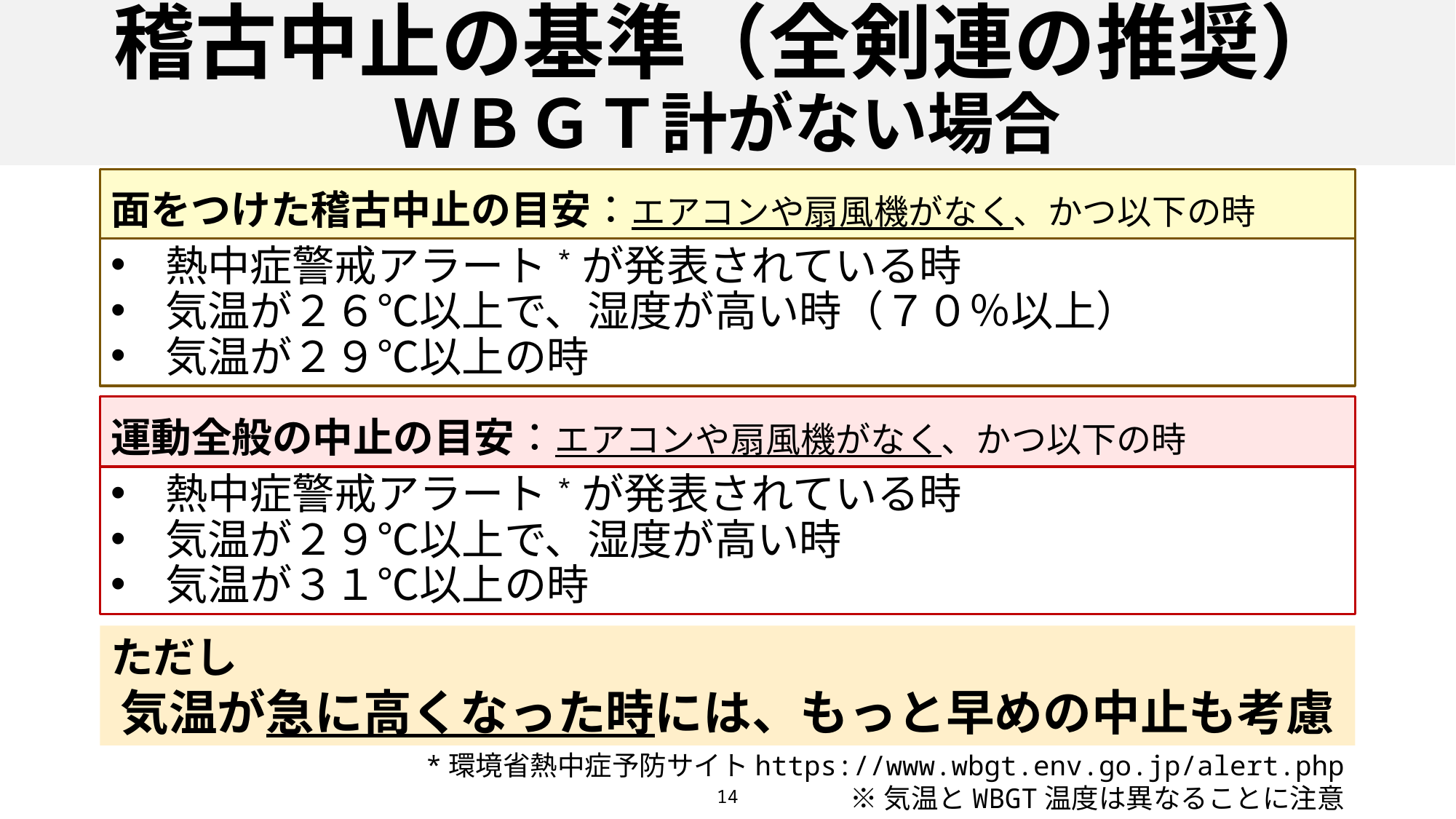

稽古中止の基準（全剣連の推奨）
ＷＢＧＴ計がない場合
 重要！
面をつけた稽古中止の目安：エアコンや扇風機がなく、かつ以下の時
熱中症警戒アラート*が発表されている時
気温が２６℃以上で、湿度が高い時（７０％以上）
気温が２９℃以上の時
運動全般の中止の目安：エアコンや扇風機がなく、かつ以下の時
熱中症警戒アラート*が発表されている時
気温が２９℃以上で、湿度が高い時
気温が３１℃以上の時
ただし
気温が急に高くなった時には、もっと早めの中止も考慮
*環境省熱中症予防サイトhttps://www.wbgt.env.go.jp/alert.php
※気温とWBGT温度は異なることに注意
14